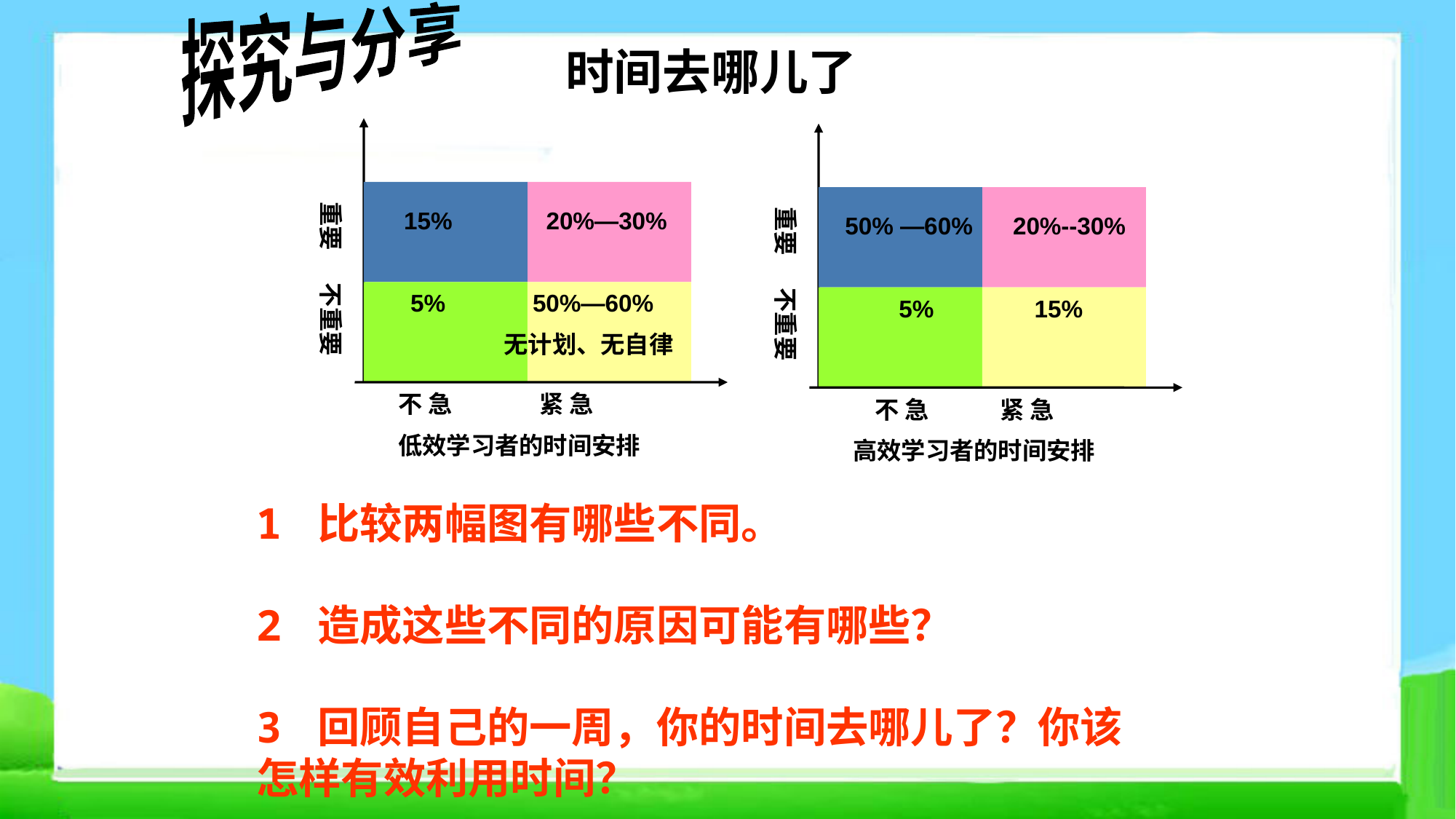

探究与分享
时间去哪儿了

   15%              20%—30%

    5%             50%—60%
                     无计划、无自律
重要      不重要
不 急                紧 急
低效学习者的时间安排

 50% —60%      20%--30%

         5%               15%

重要      不重要
   不 急             紧 急
高效学习者的时间安排
1 比较两幅图有哪些不同。

2 造成这些不同的原因可能有哪些？

3 回顾自己的一周，你的时间去哪儿了？你该怎样有效利用时间？